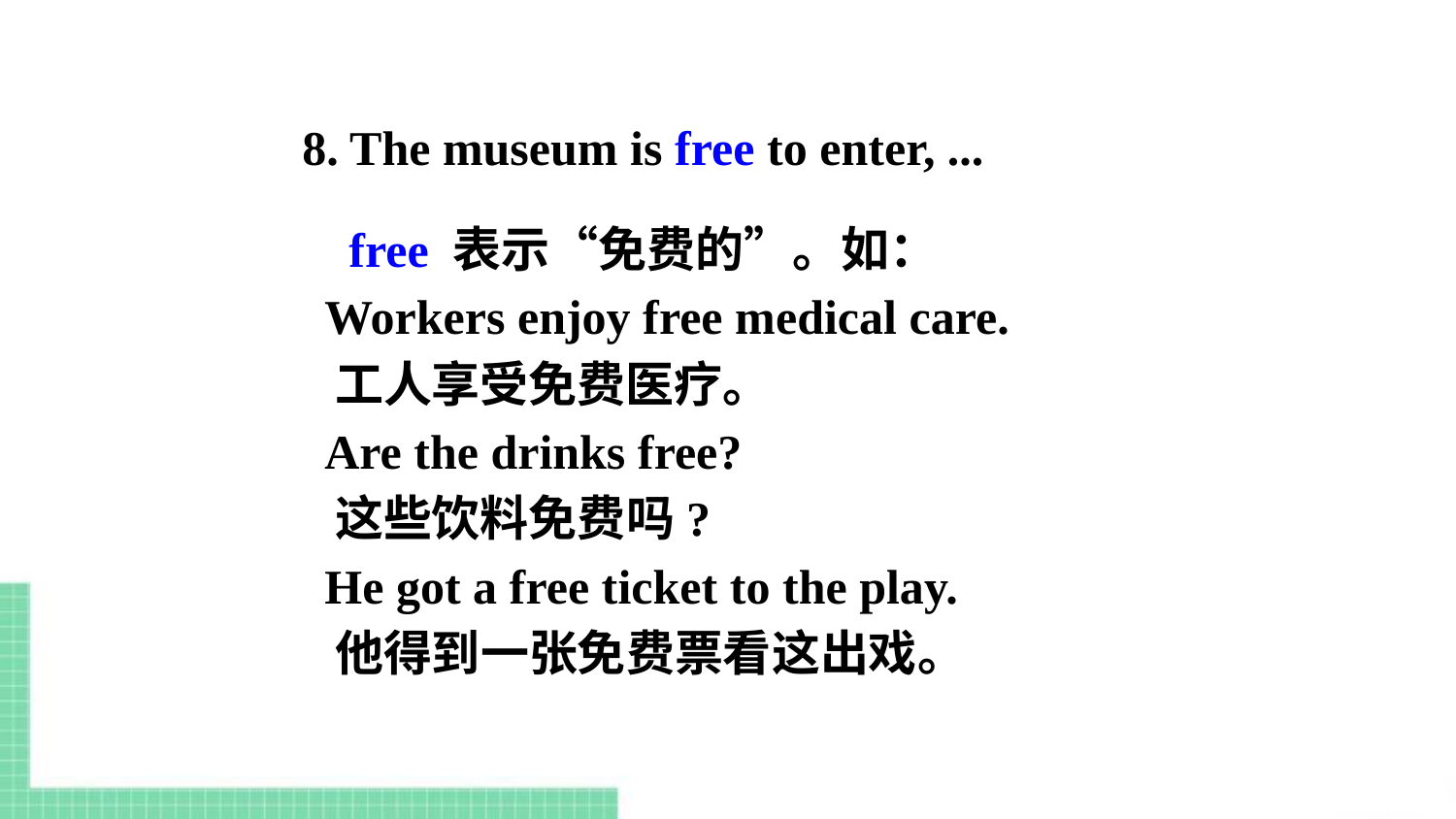

8. The museum is free to enter, ...
   free 表示“免费的”。如：
 Workers enjoy free medical care.
 工人享受免费医疗。
 Are the drinks free?
 这些饮料免费吗?
 He got a free ticket to the play.
 他得到一张免费票看这出戏。